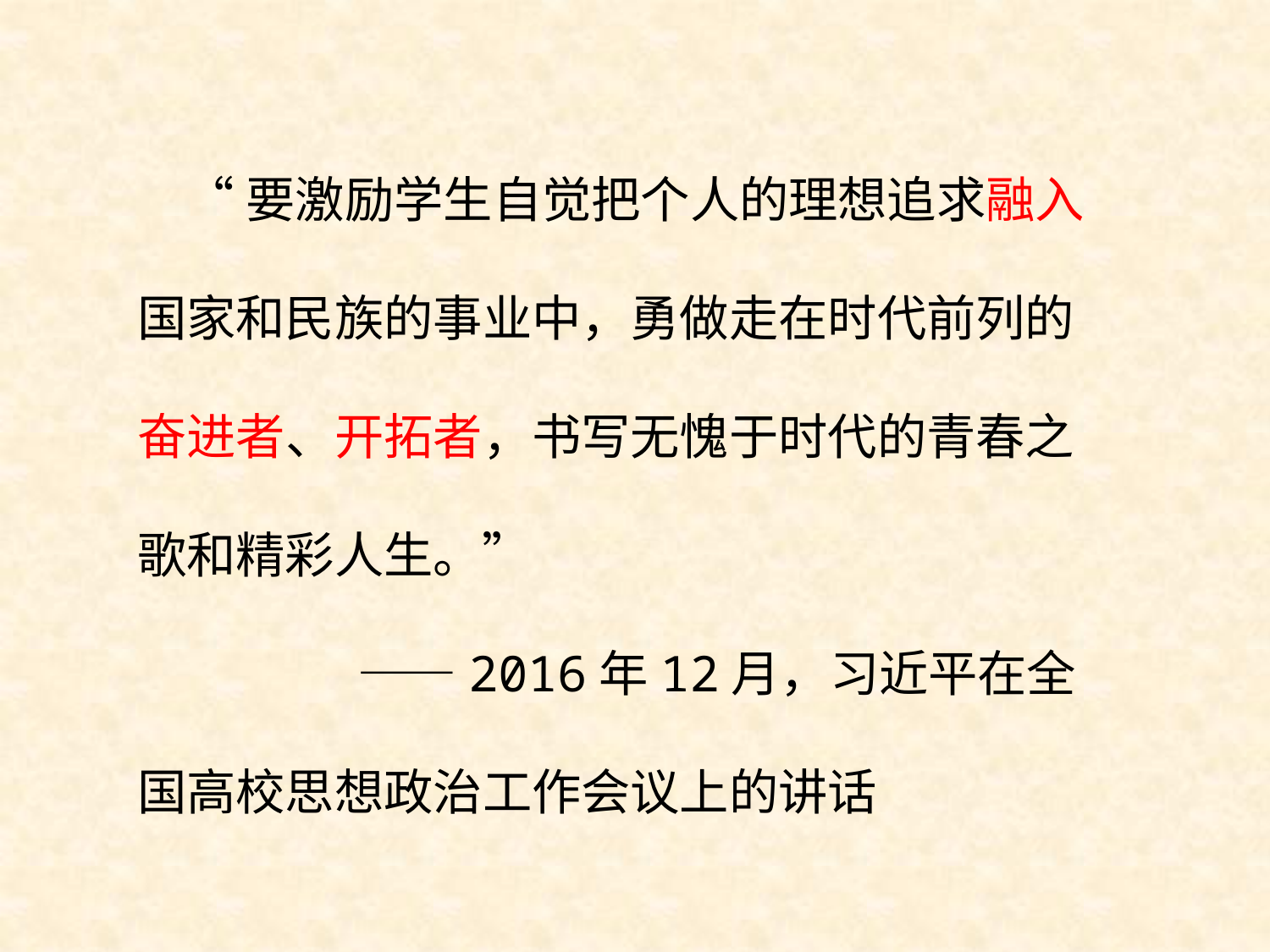

“要激励学生自觉把个人的理想追求融入国家和民族的事业中，勇做走在时代前列的奋进者、开拓者，书写无愧于时代的青春之歌和精彩人生。”
        　　  ——2016年12月，习近平在全国高校思想政治工作会议上的讲话
89